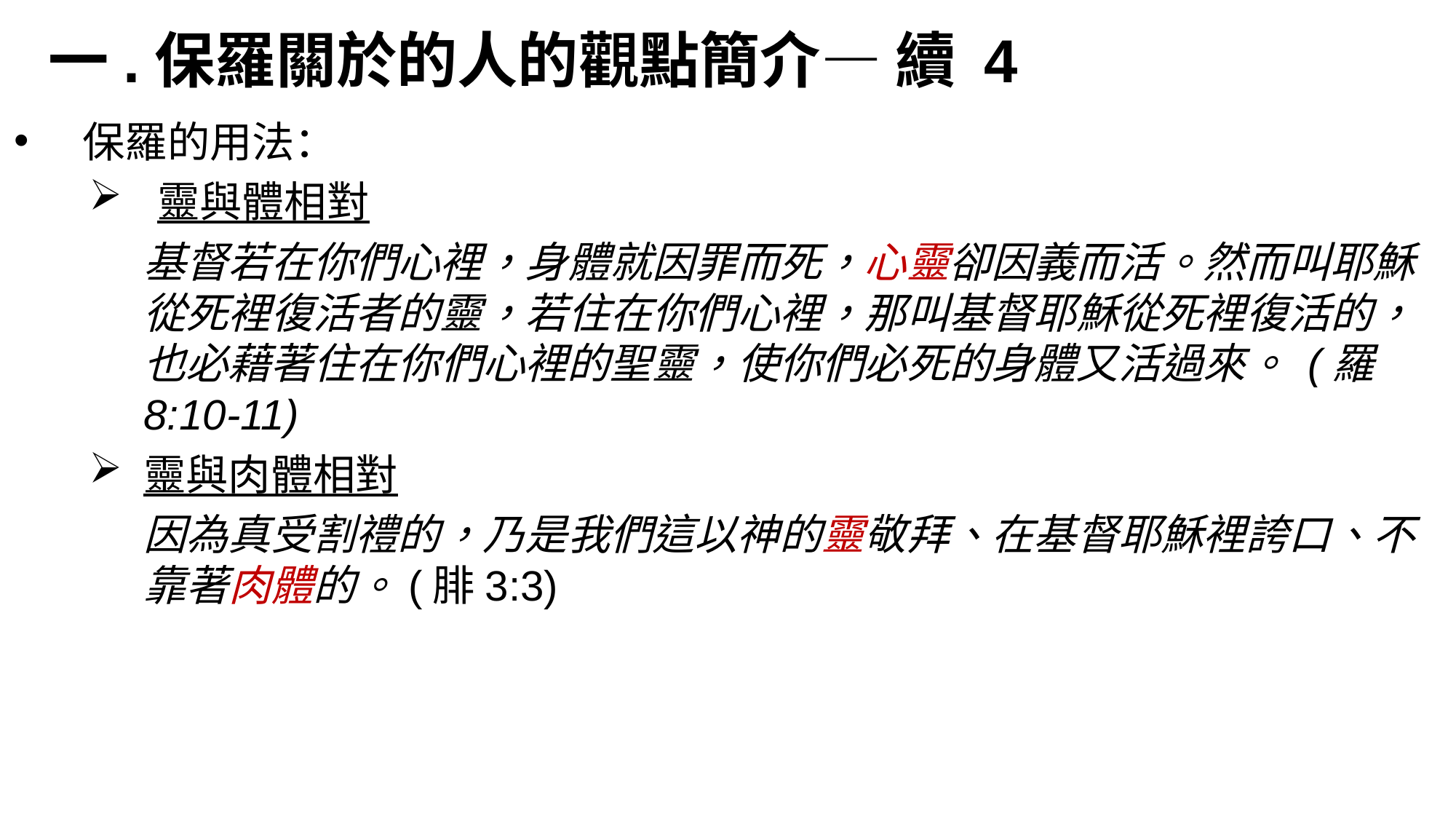

一.保羅關於的人的觀點簡介— 續 4
保羅的用法：
靈與體相對
基督若在你們心裡，身體就因罪而死，心靈卻因義而活。然而叫耶穌從死裡復活者的靈，若住在你們心裡，那叫基督耶穌從死裡復活的，也必藉著住在你們心裡的聖靈，使你們必死的身體又活過來。 (羅8:10-11)
靈與肉體相對
因為真受割禮的，乃是我們這以神的靈敬拜、在基督耶穌裡誇口、不靠著肉體的。(腓3:3)